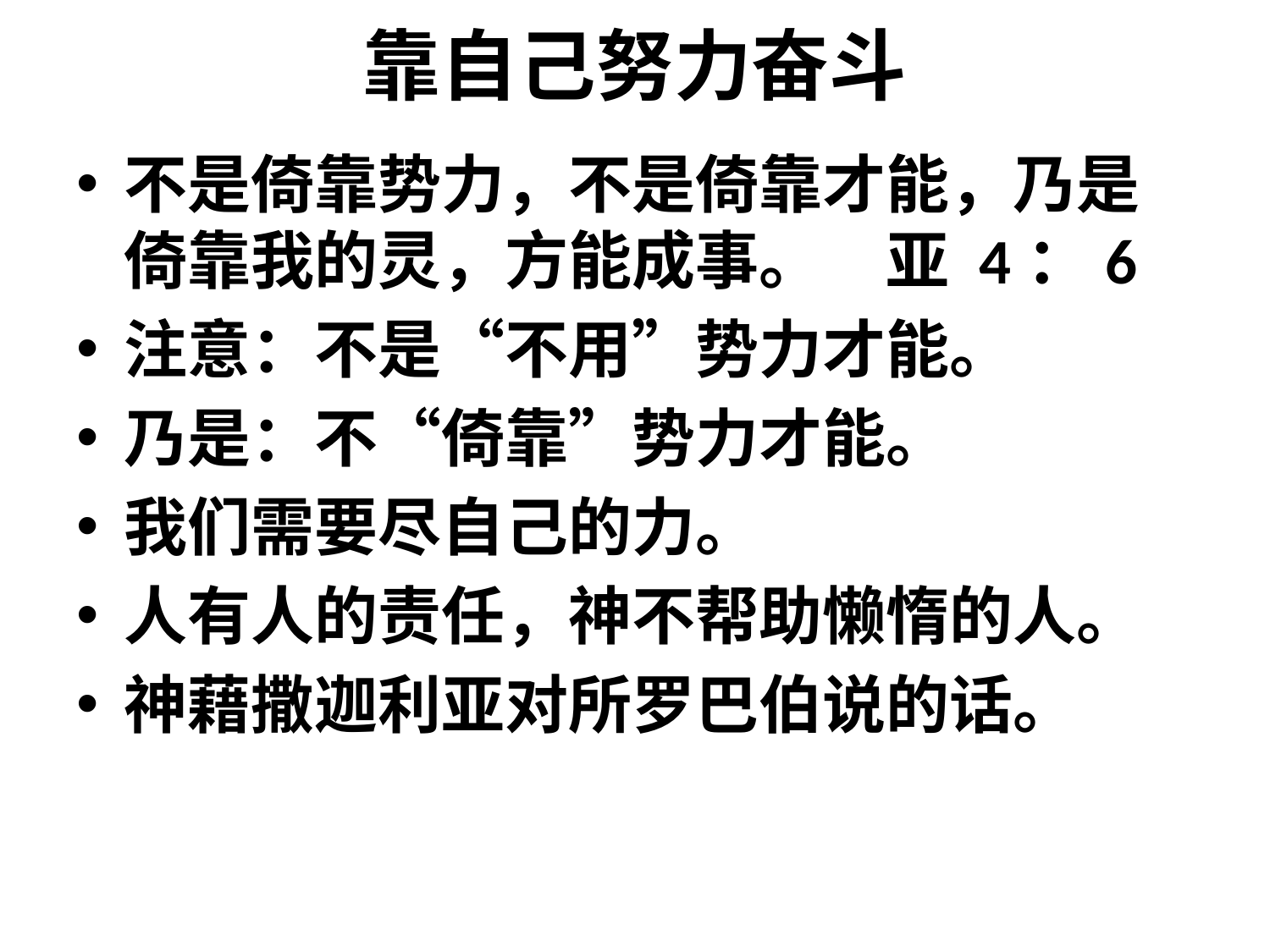

# 靠自己努力奋斗
不是倚靠势力，不是倚靠才能，乃是倚靠我的灵，方能成事。	亚 4：6
注意：不是“不用”势力才能。
乃是：不“倚靠”势力才能。
我们需要尽自己的力。
人有人的责任，神不帮助懒惰的人。
神藉撒迦利亚对所罗巴伯说的话。